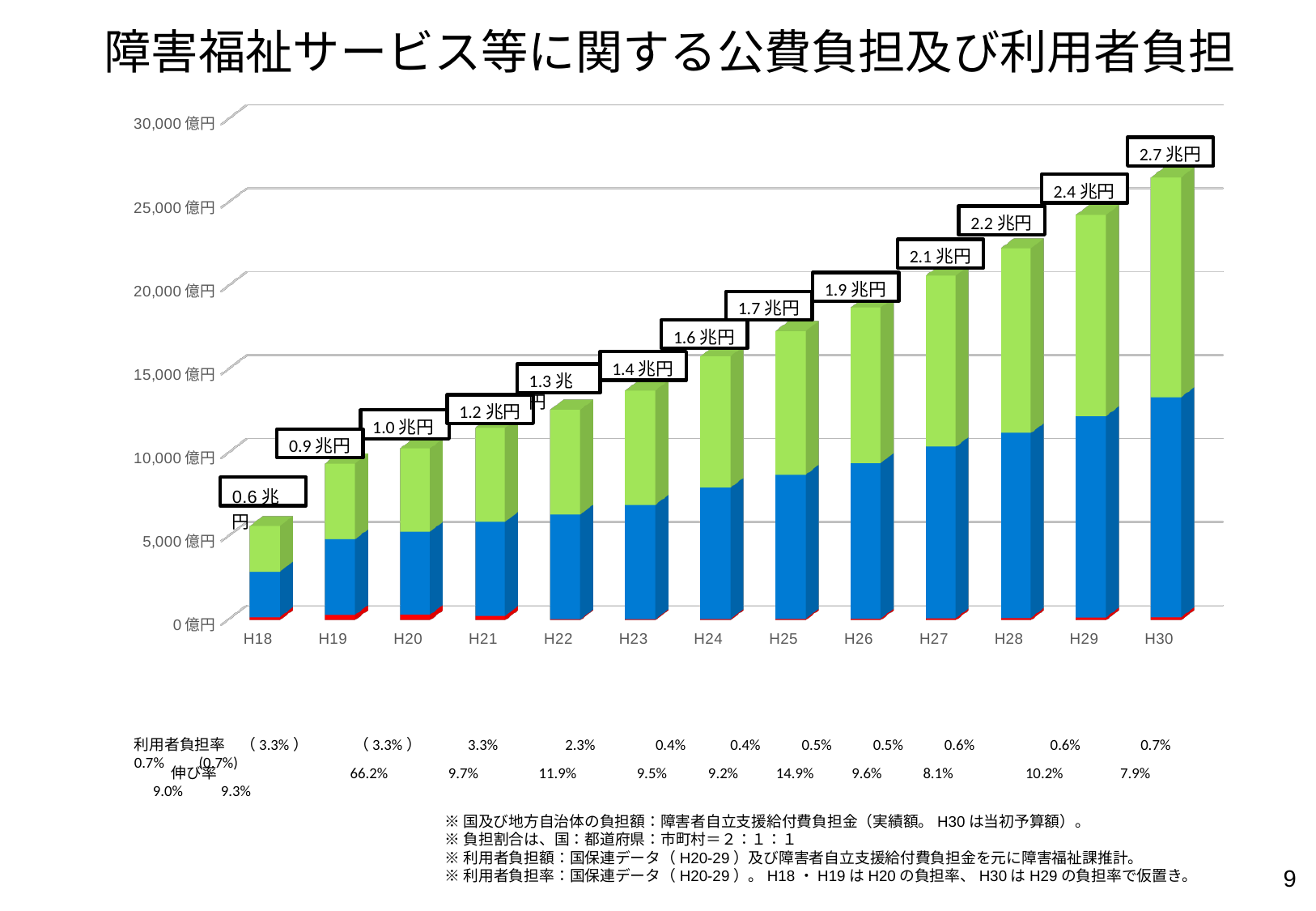

障害福祉サービス等に関する公費負担及び利用者負担

[unsupported chart]

2.7兆円
2.4兆円
2.2兆円
2.1兆円
1.9兆円
1.7兆円
1.6兆円
1.4兆円
1.3兆円
1.2兆円
1.0兆円
0.9兆円
利用者負担率　（3.3%）　　　（3.3%） 　       3.3%    　         2.3%  　         0.4%             0.4%            0.5%            0.5%            0.6%    　 　      0.6%      　     0.7%    　      0.7%          (0.7%)
 　　伸び率　　                    　　66.2%   　        9.7%     　      11.9%      　     9.5%            9.2%           14.9%           9.6%            8.1%      　　    10.2%    　      7.9%          　9.0%           9.3%
 ※国及び地方自治体の負担額：障害者自立支援給付費負担金（実績額。H30は当初予算額）。
 ※負担割合は、国：都道府県：市町村＝２：１：１
 ※利用者負担額：国保連データ（H20-29）及び障害者自立支援給付費負担金を元に障害福祉課推計。
 ※利用者負担率：国保連データ（H20-29）。H18・H19はH20の負担率、H30はH29の負担率で仮置き。
9